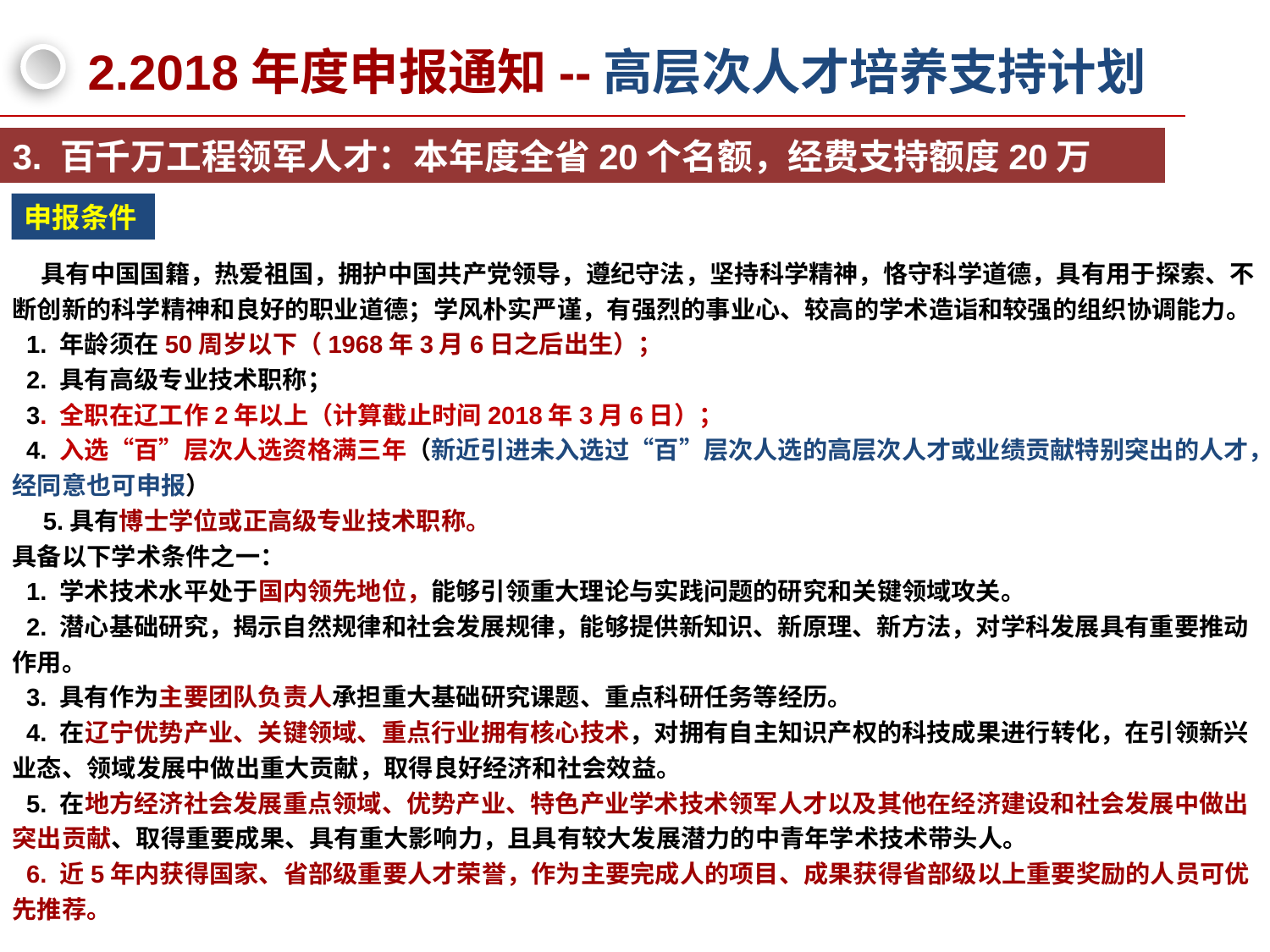

# 2.2018年度申报通知--高层次人才培养支持计划
3. 百千万工程领军人才：本年度全省20个名额，经费支持额度20万
申报条件
    具有中国国籍，热爱祖国，拥护中国共产党领导，遵纪守法，坚持科学精神，恪守科学道德，具有用于探索、不断创新的科学精神和良好的职业道德；学风朴实严谨，有强烈的事业心、较高的学术造诣和较强的组织协调能力。
  1. 年龄须在50周岁以下（1968年3月6日之后出生）；
  2. 具有高级专业技术职称；
  3. 全职在辽工作2年以上（计算截止时间2018年3月6日）；
  4. 入选“百”层次人选资格满三年（新近引进未入选过“百”层次人选的高层次人才或业绩贡献特别突出的人才，经同意也可申报）
　5.具有博士学位或正高级专业技术职称。
具备以下学术条件之一：
  1. 学术技术水平处于国内领先地位，能够引领重大理论与实践问题的研究和关键领域攻关。
  2. 潜心基础研究，揭示自然规律和社会发展规律，能够提供新知识、新原理、新方法，对学科发展具有重要推动作用。
  3. 具有作为主要团队负责人承担重大基础研究课题、重点科研任务等经历。
  4. 在辽宁优势产业、关键领域、重点行业拥有核心技术，对拥有自主知识产权的科技成果进行转化，在引领新兴业态、领域发展中做出重大贡献，取得良好经济和社会效益。
  5. 在地方经济社会发展重点领域、优势产业、特色产业学术技术领军人才以及其他在经济建设和社会发展中做出突出贡献、取得重要成果、具有重大影响力，且具有较大发展潜力的中青年学术技术带头人。
  6. 近5年内获得国家、省部级重要人才荣誉，作为主要完成人的项目、成果获得省部级以上重要奖励的人员可优先推荐。